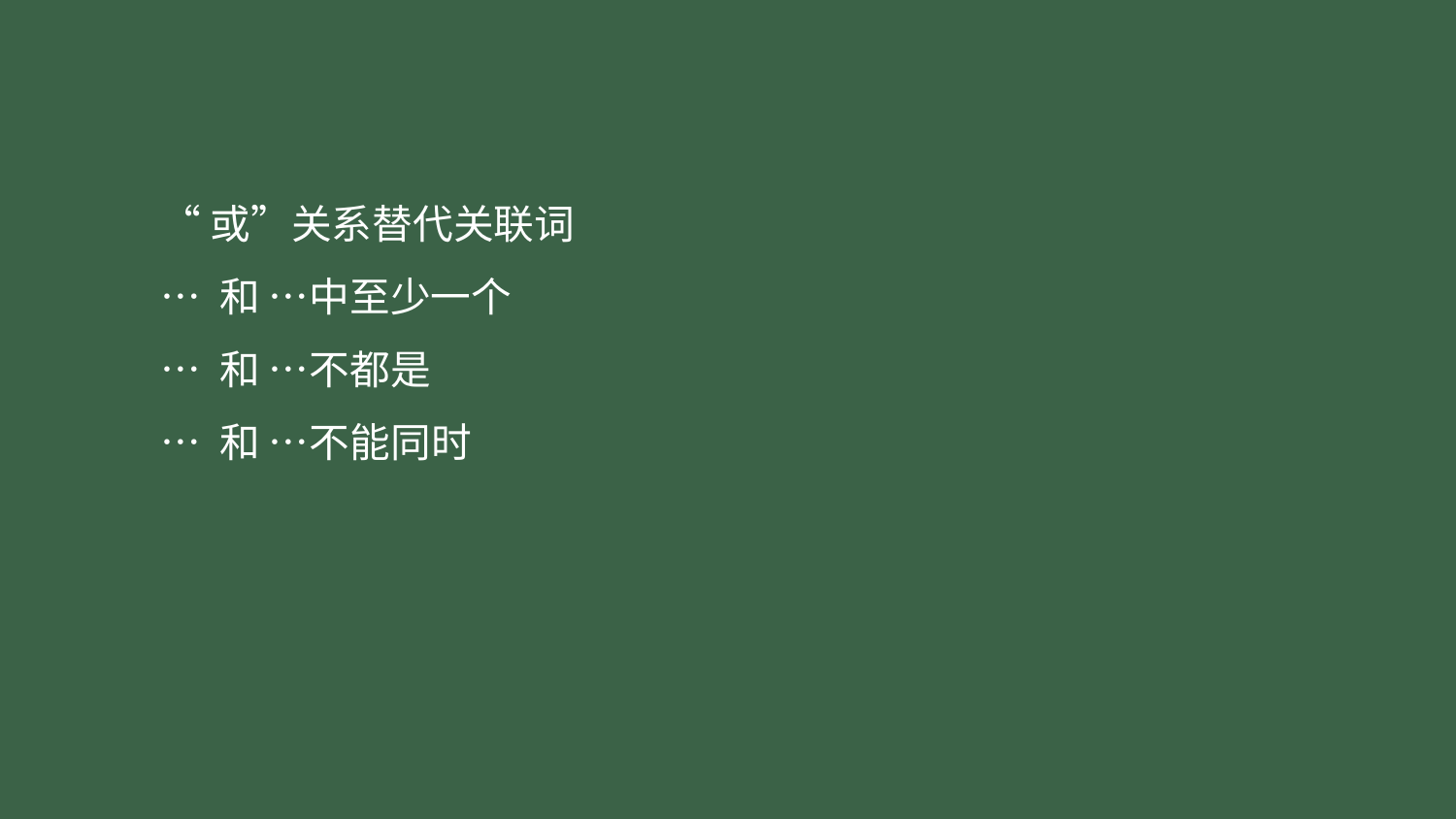

#
“或”关系替代关联词
… 和 …中至少一个
… 和 …不都是
… 和 …不能同时